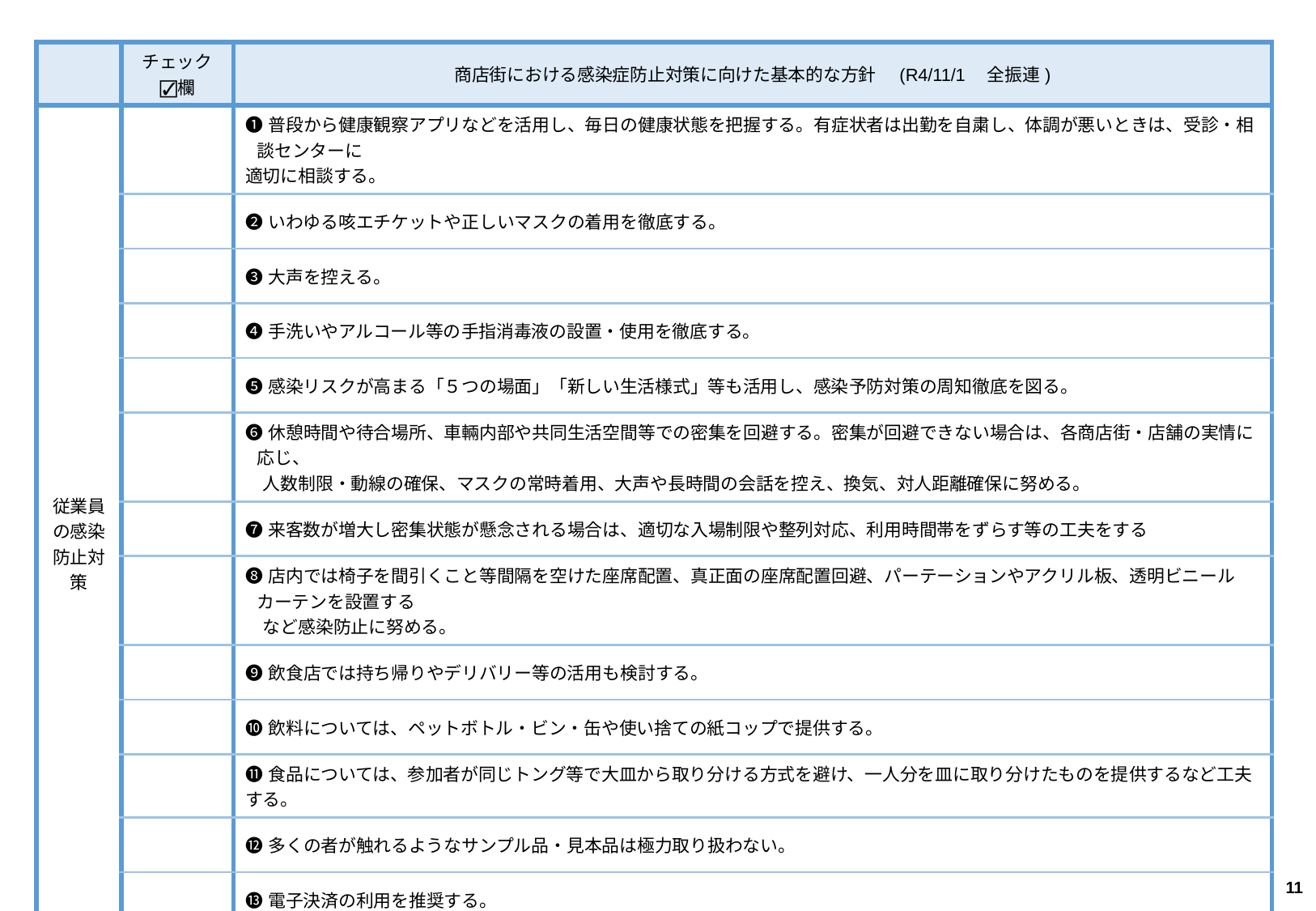

|  | チェック☑欄 | 商店街における感染症防止対策に向けた基本的な方針　(R4/11/1　全振連) |
| --- | --- | --- |
| 従業員の感染防止対策 |  | ❶普段から健康観察アプリなどを活用し、毎日の健康状態を把握する。有症状者は出勤を自粛し、体調が悪いときは、受診・相談センターに 適切に相談する。 |
|  |  | ❷いわゆる咳エチケットや正しいマスクの着用を徹底する。 |
|  |  | ❸大声を控える。 |
|  |  | ❹手洗いやアルコール等の手指消毒液の設置・使用を徹底する。 |
|  |  | ❺感染リスクが高まる「５つの場面」「新しい生活様式」等も活用し、感染予防対策の周知徹底を図る。 |
|  |  | ❻休憩時間や待合場所、車輛内部や共同生活空間等での密集を回避する。密集が回避できない場合は、各商店街・店舗の実情に応じ、 　人数制限・動線の確保、マスクの常時着用、大声や長時間の会話を控え、換気、対人距離確保に努める。 |
|  |  | ❼来客数が増大し密集状態が懸念される場合は、適切な入場制限や整列対応、利用時間帯をずらす等の工夫をする |
|  |  | ❽店内では椅子を間引くこと等間隔を空けた座席配置、真正面の座席配置回避、パーテーションやアクリル板、透明ビニールカーテンを設置する 　など感染防止に努める。 |
|  |  | ❾飲食店では持ち帰りやデリバリー等の活用も検討する。 |
|  |  | ❿飲料については、ペットボトル・ビン・缶や使い捨ての紙コップで提供する。 |
|  |  | ⓫食品については、参加者が同じトング等で大皿から取り分ける方式を避け、一人分を皿に取り分けたものを提供するなど工夫する。 |
|  |  | ⓬多くの者が触れるようなサンプル品・見本品は極力取り扱わない。 |
|  |  | ⓭電子決済の利用を推奨する。 |
|  |  | ⓮検査キット等の活用・徹底を図る。 |
11